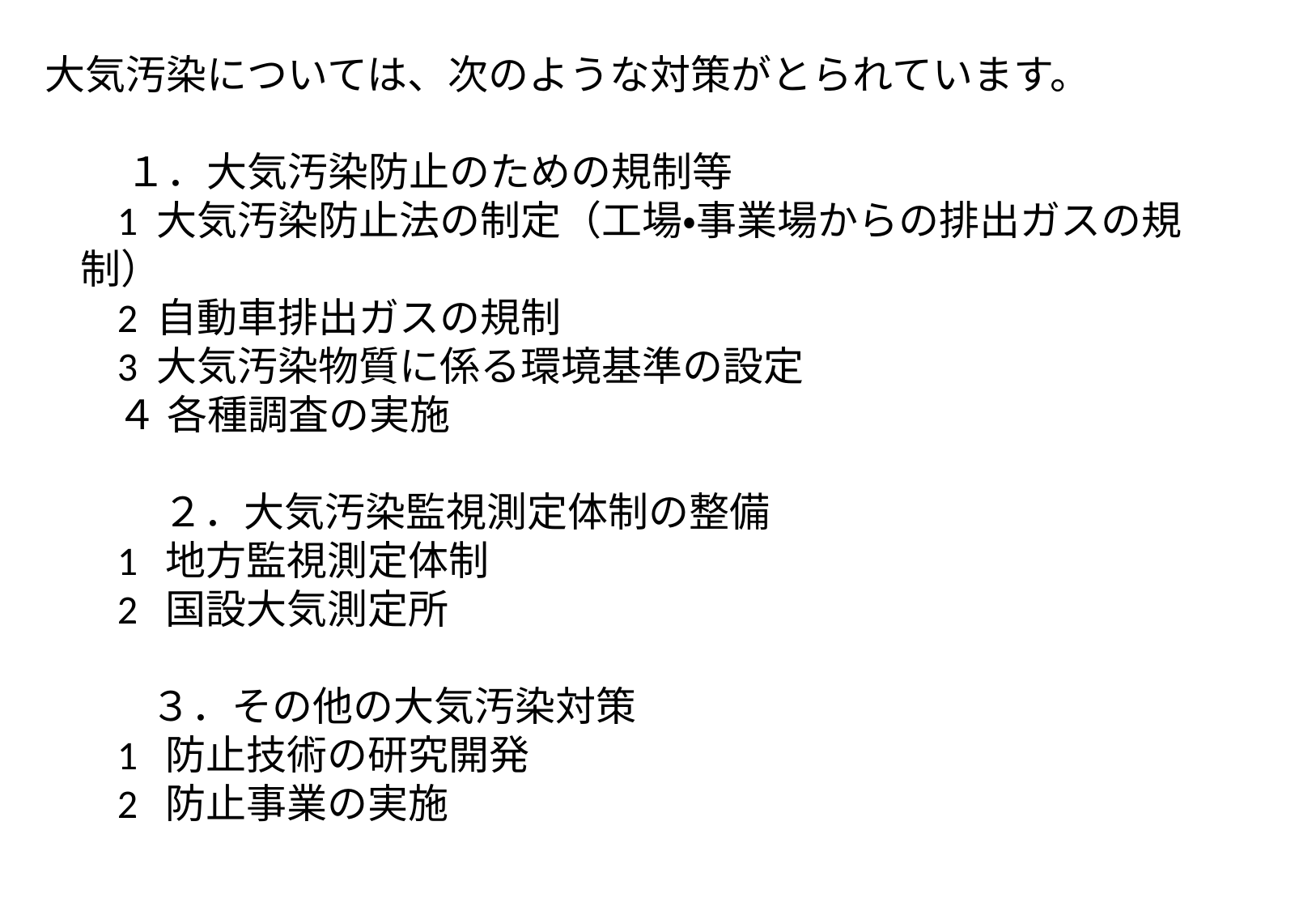

大気汚染については、次のような対策がとられています。

　　１．大気汚染防止のための規制等
1 大気汚染防止法の制定（工場・事業場からの排出ガスの規制）
2 自動車排出ガスの規制
3 大気汚染物質に係る環境基準の設定
４ 各種調査の実施

　　２．大気汚染監視測定体制の整備
1  地方監視測定体制
2  国設大気測定所

　　３．その他の大気汚染対策
1  防止技術の研究開発
2  防止事業の実施